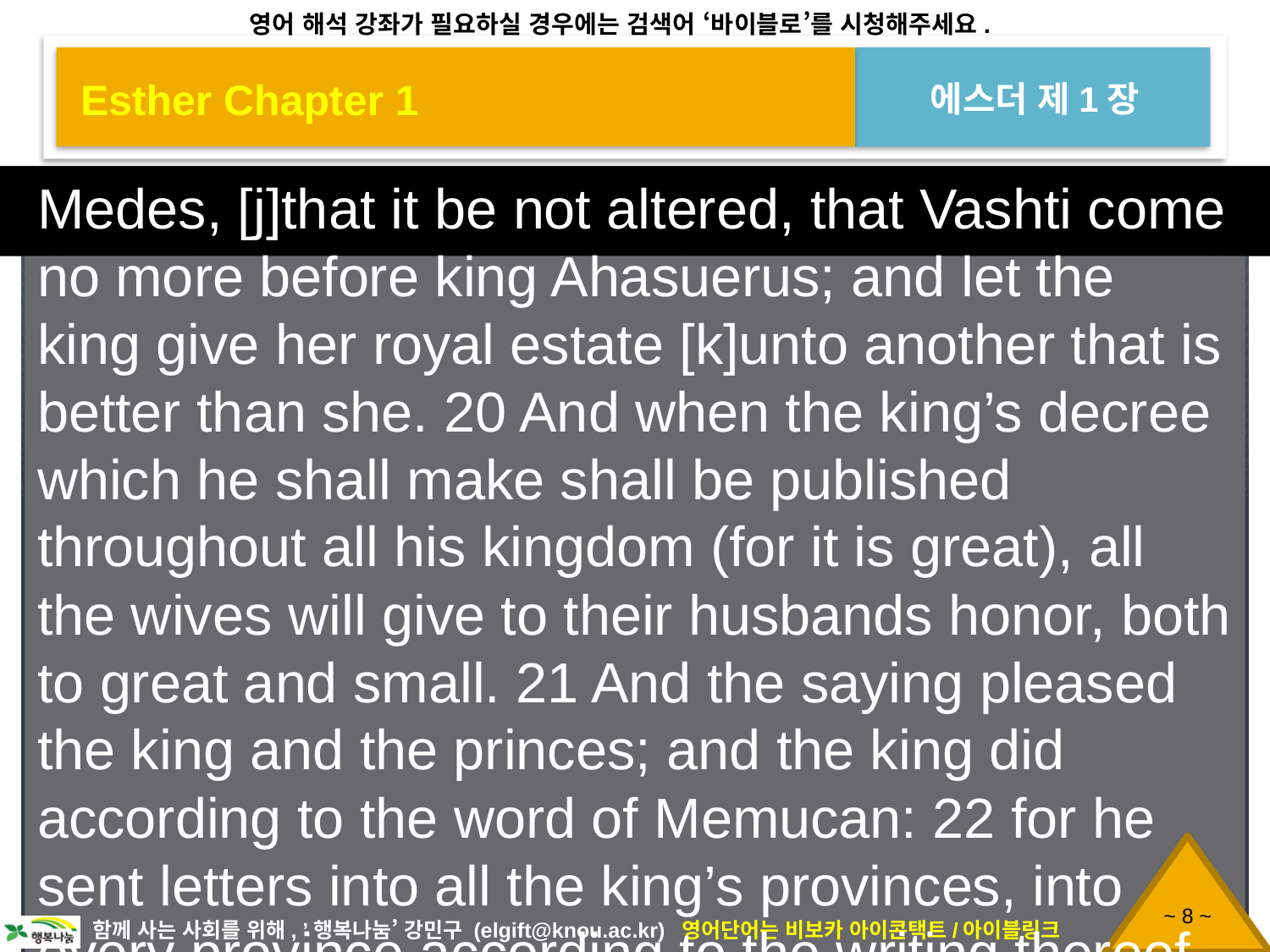

Esther Chapter 1
에스더 제1장
Medes, [j]that it be not altered, that Vashti come no more before king Ahasuerus; and let the king give her royal estate [k]unto another that is better than she. 20 And when the king’s decree which he shall make shall be published throughout all his kingdom (for it is great), all the wives will give to their husbands honor, both to great and small. 21 And the saying pleased the king and the princes; and the king did according to the word of Memucan: 22 for he sent letters into all the king’s provinces, into every province according to the writing thereof, and